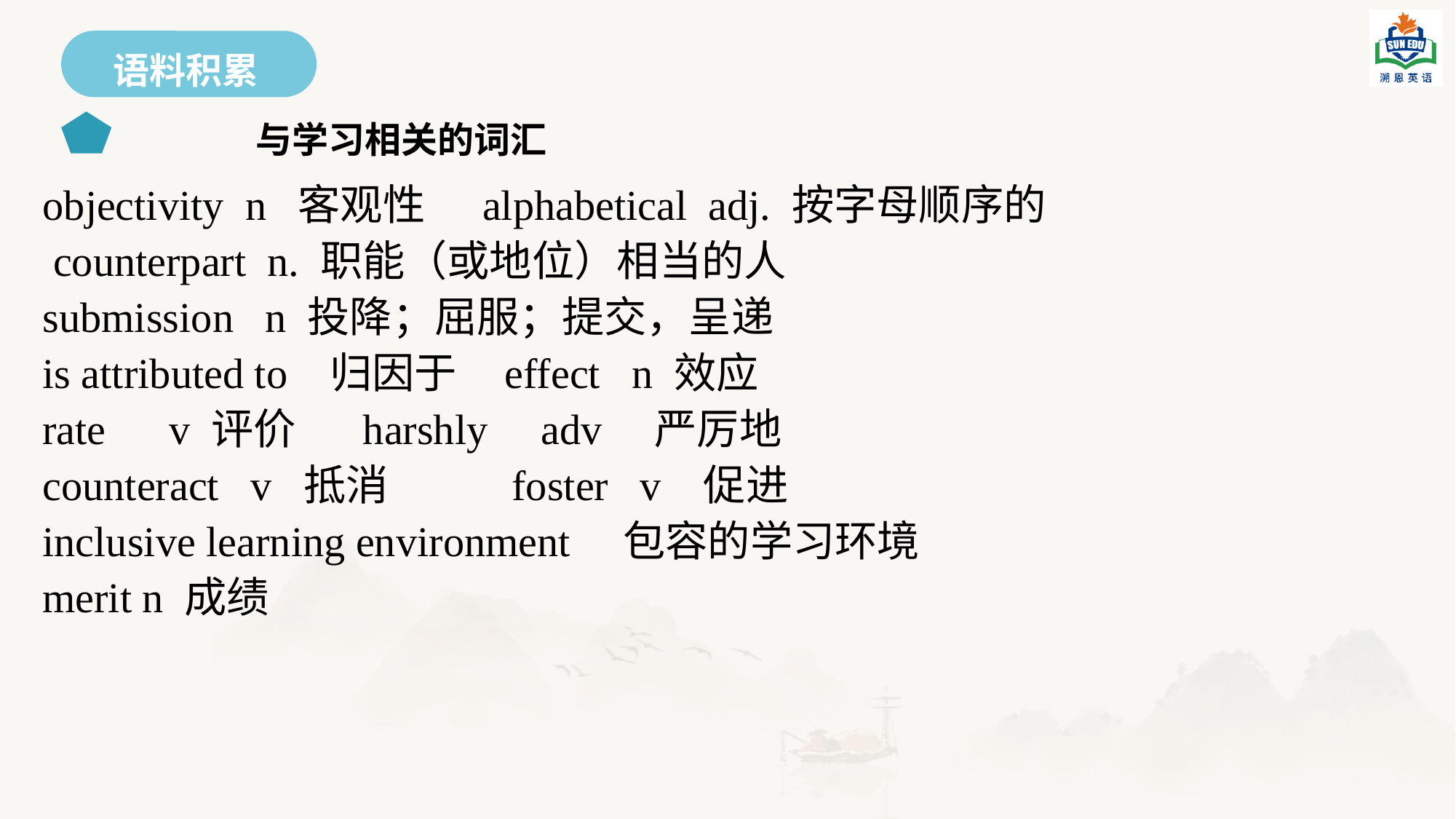

语料积累

 与学习相关的词汇
objectivity  n  客观性     alphabetical  adj. 按字母顺序的
 counterpart  n. 职能（或地位）相当的人
submission   n 投降；屈服；提交，呈递
is attributed to   归因于    effect   n 效应
rate      v 评价      harshly     adv    严厉地
counteract   v  抵消            foster   v   促进
inclusive learning environment    包容的学习环境
merit n 成绩